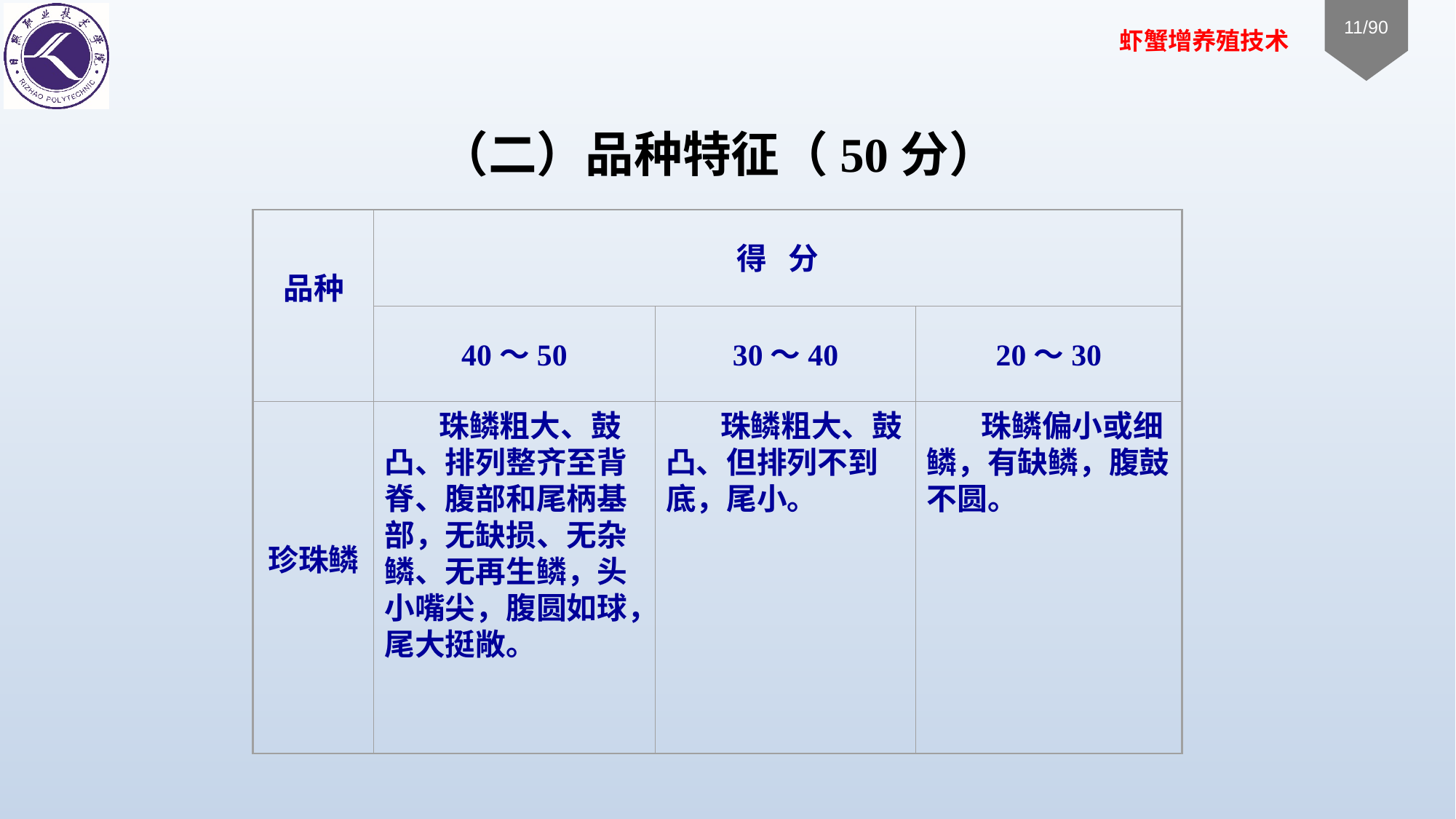

# （二）品种特征（50分）
品种

得   分

40～50

30～40

20～30

珍珠鳞

珠鳞粗大、鼓凸、排列整齐至背脊、腹部和尾柄基部，无缺损、无杂鳞、无再生鳞，头小嘴尖，腹圆如球，尾大挺敞。

珠鳞粗大、鼓凸、但排列不到底，尾小。

珠鳞偏小或细鳞，有缺鳞，腹鼓不圆。